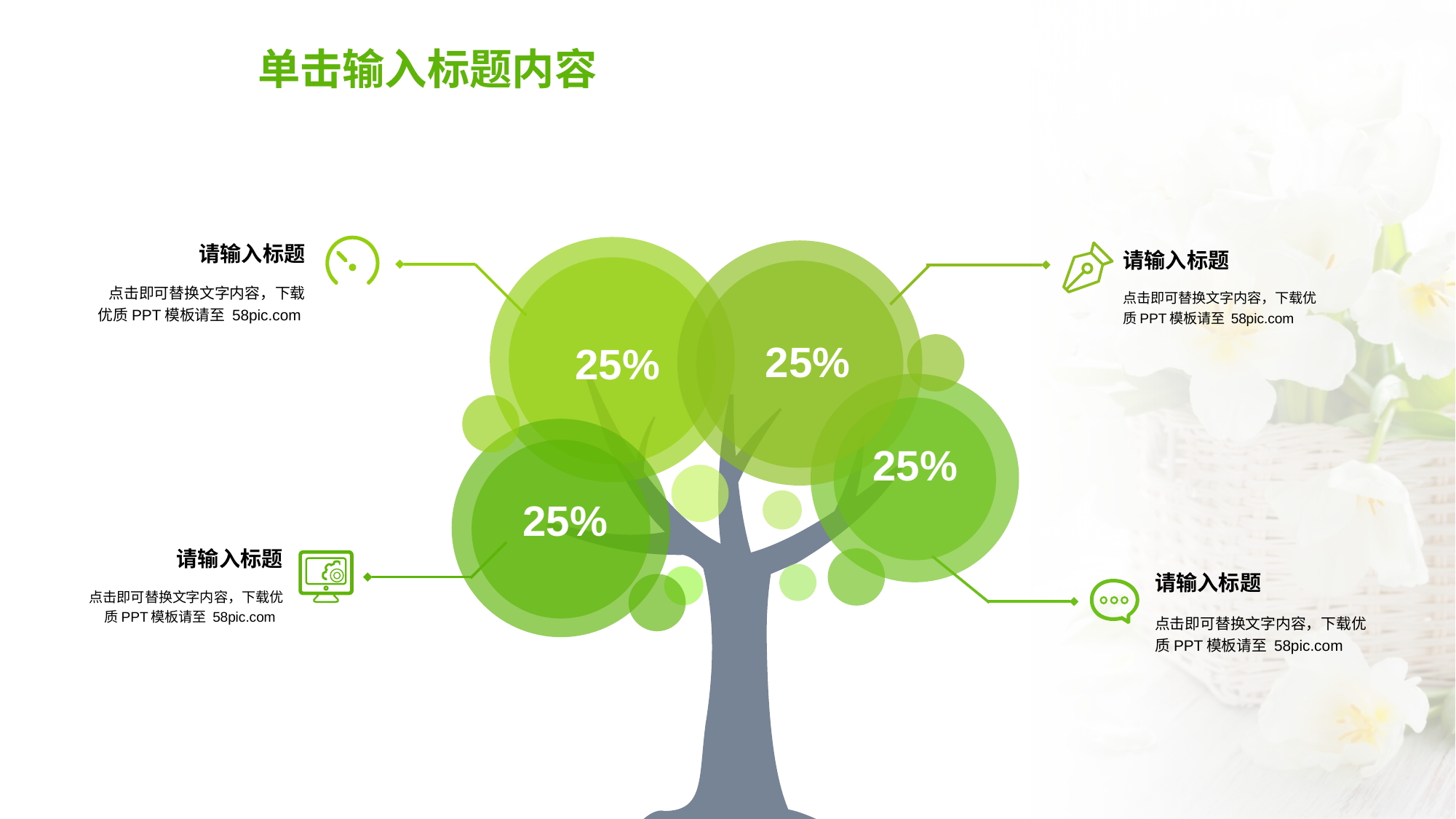

请输入标题

25%
25%

25%

25%

请输入标题

点击即可替换文字内容，下载优质PPT模板请至 58pic.com
点击即可替换文字内容，下载优质PPT模板请至 58pic.com
请输入标题

请输入标题

点击即可替换文字内容，下载优质PPT模板请至 58pic.com
点击即可替换文字内容，下载优质PPT模板请至 58pic.com